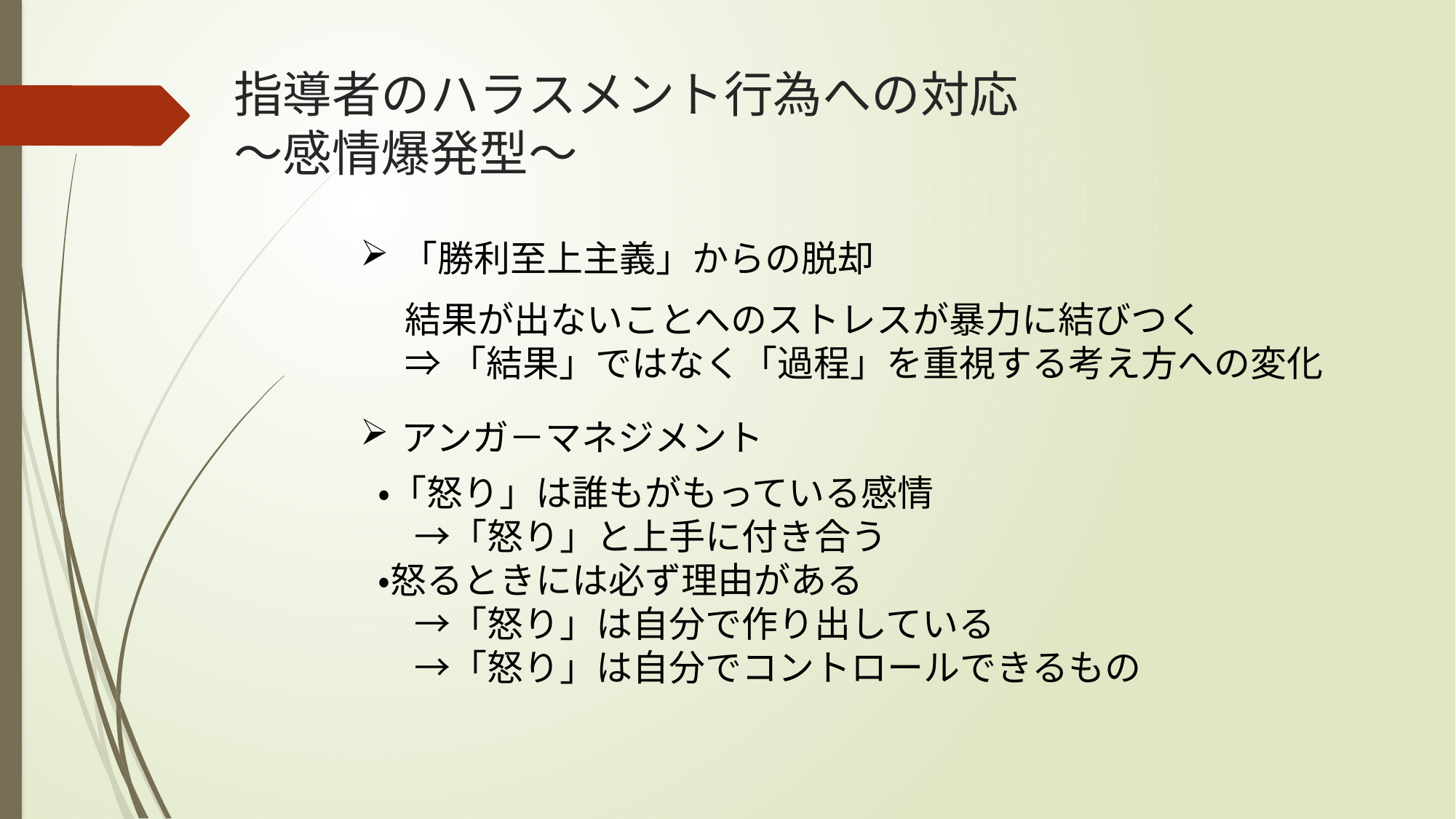

# 指導者のハラスメント行為への対応 ～感情爆発型～
「勝利至上主義」からの脱却
結果が出ないことへのストレスが暴力に結びつく
⇒「結果」ではなく「過程」を重視する考え方への変化
アンガ－マネジメント
・「怒り」は誰もがもっている感情
　→「怒り」と上手に付き合う
・怒るときには必ず理由がある
　→「怒り」は自分で作り出している
　→「怒り」は自分でコントロールできるもの